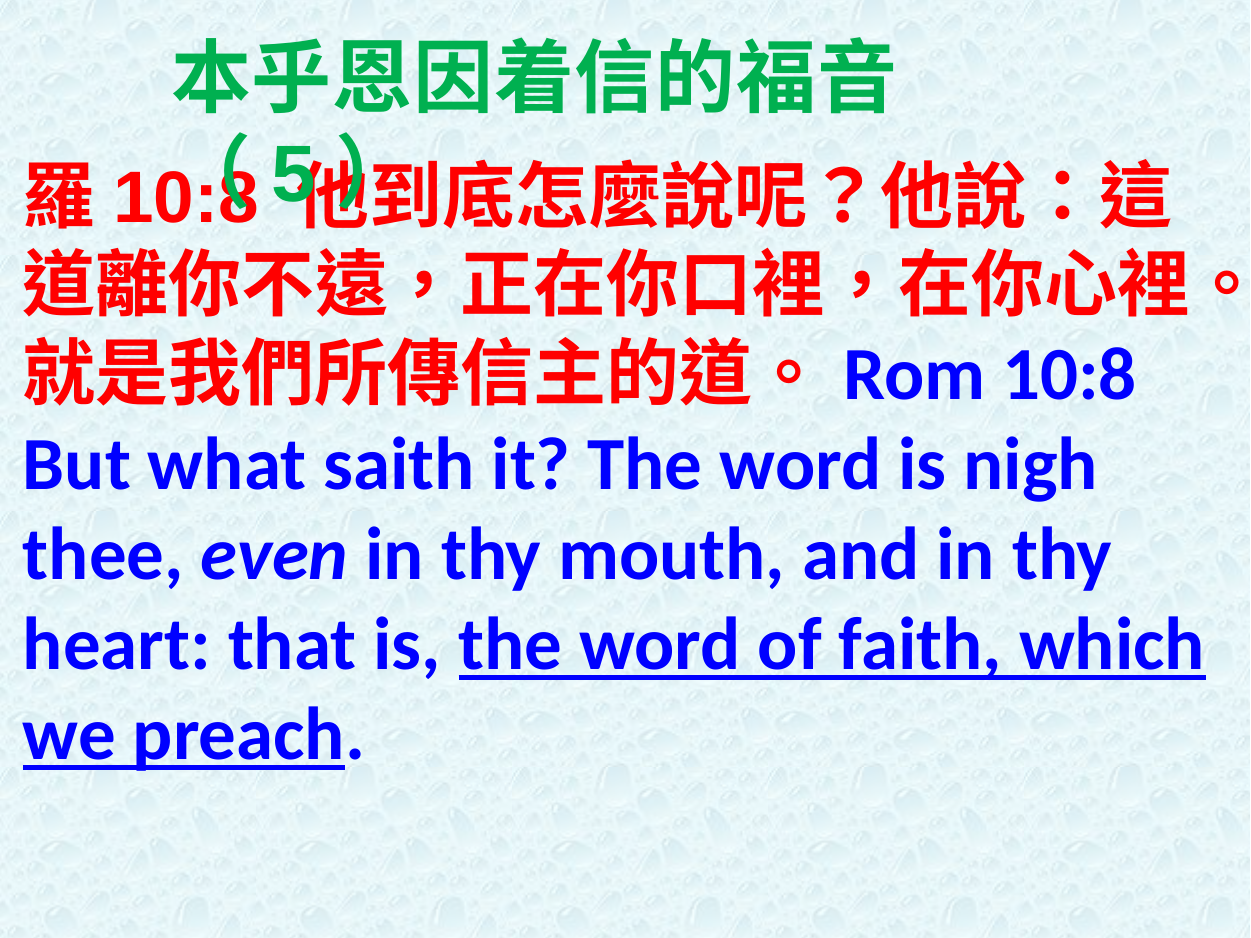

本乎恩因着信的福音（5）
羅10:8 他到底怎麼說呢？他說：這道離你不遠，正在你口裡，在你心裡。就是我們所傳信主的道。Rom 10:8 But what saith it? The word is nigh thee, even in thy mouth, and in thy heart: that is, the word of faith, which we preach.